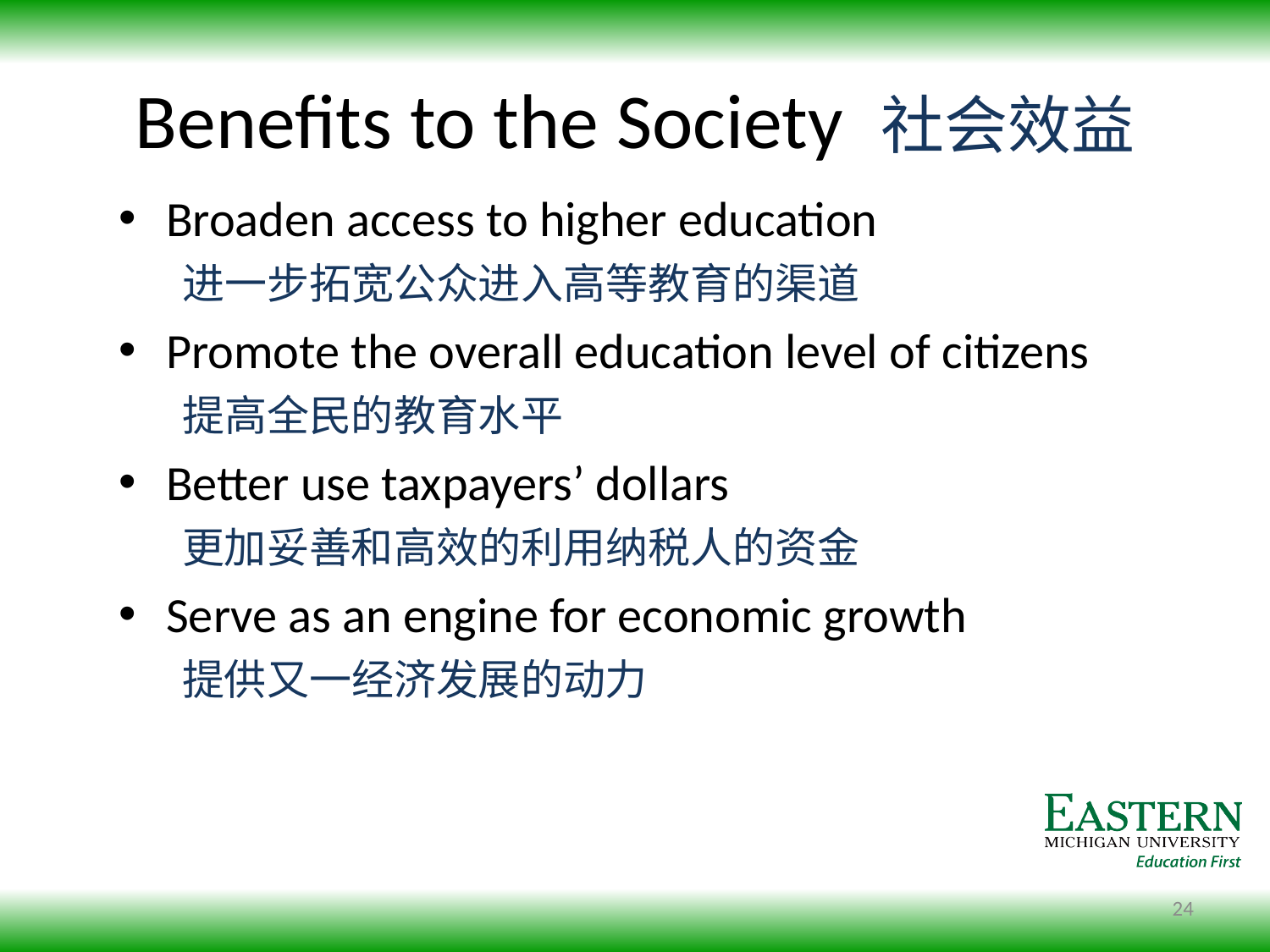

# Benefits to the Society 社会效益
Broaden access to higher education
进一步拓宽公众进入高等教育的渠道
Promote the overall education level of citizens
提高全民的教育水平
Better use taxpayers’ dollars
更加妥善和高效的利用纳税人的资金
Serve as an engine for economic growth
提供又一经济发展的动力
24